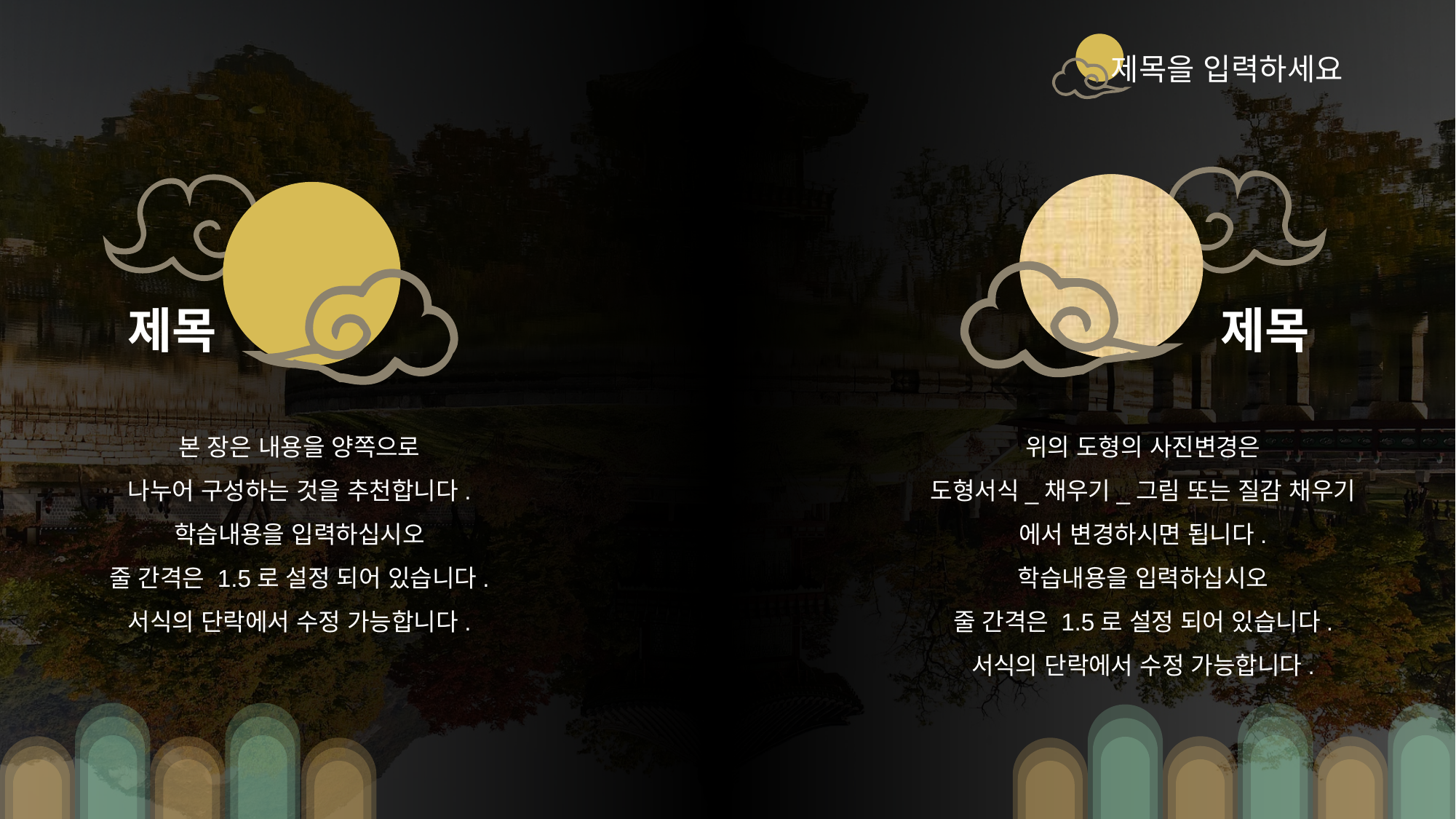

제목을 입력하세요

제목
제목
본 장은 내용을 양쪽으로
나누어 구성하는 것을 추천합니다.
학습내용을 입력하십시오
줄 간격은 1.5로 설정 되어 있습니다.
서식의 단락에서 수정 가능합니다.
위의 도형의 사진변경은
도형서식_채우기_그림 또는 질감 채우기
에서 변경하시면 됩니다.
학습내용을 입력하십시오
줄 간격은 1.5로 설정 되어 있습니다.
서식의 단락에서 수정 가능합니다.